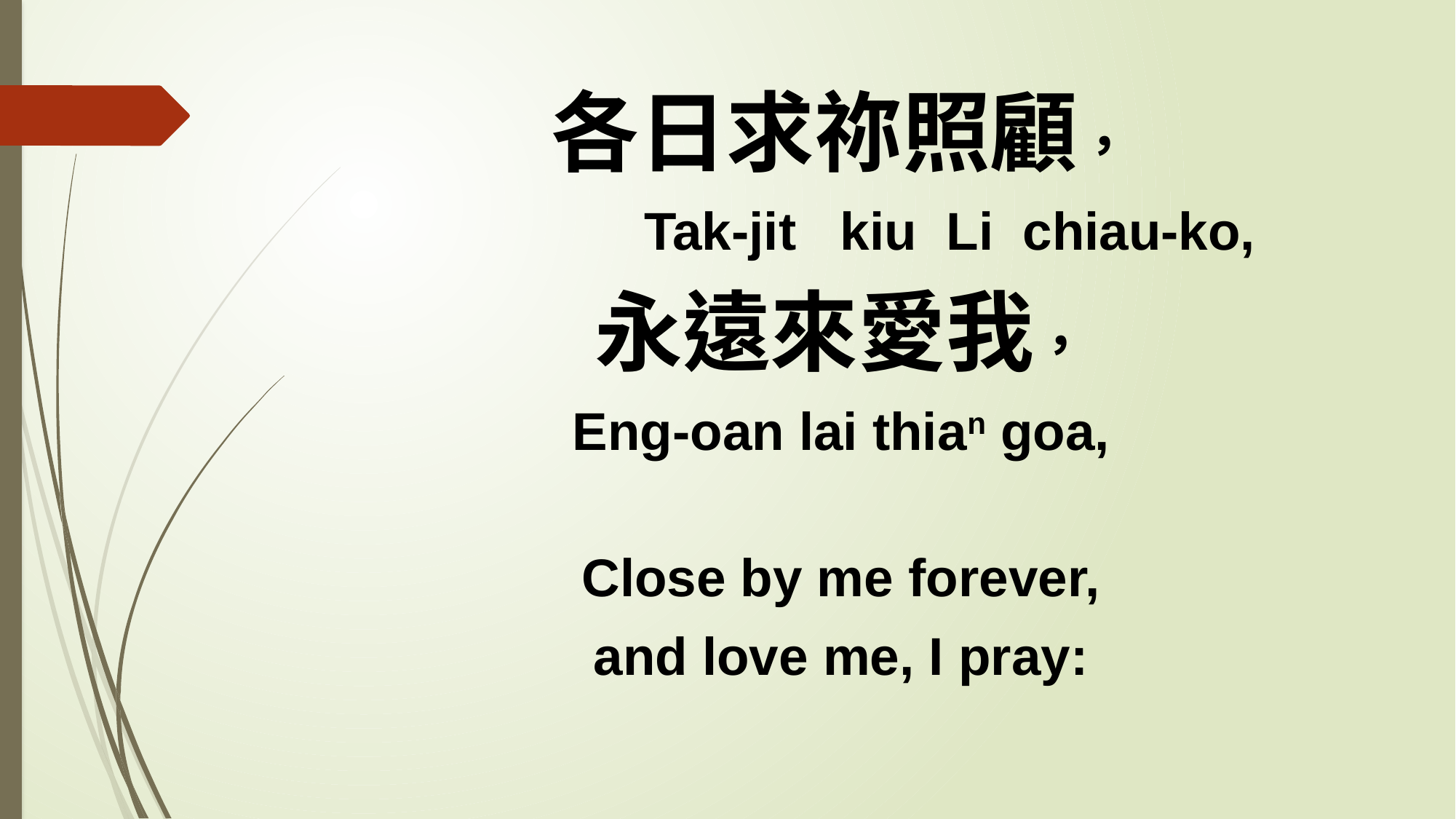

各日求祢照顧，
                      Tak-jit   kiu  Li  chiau-ko,
永遠來愛我，
Eng-oan lai thian goa,

Close by me forever,
and love me, I pray: